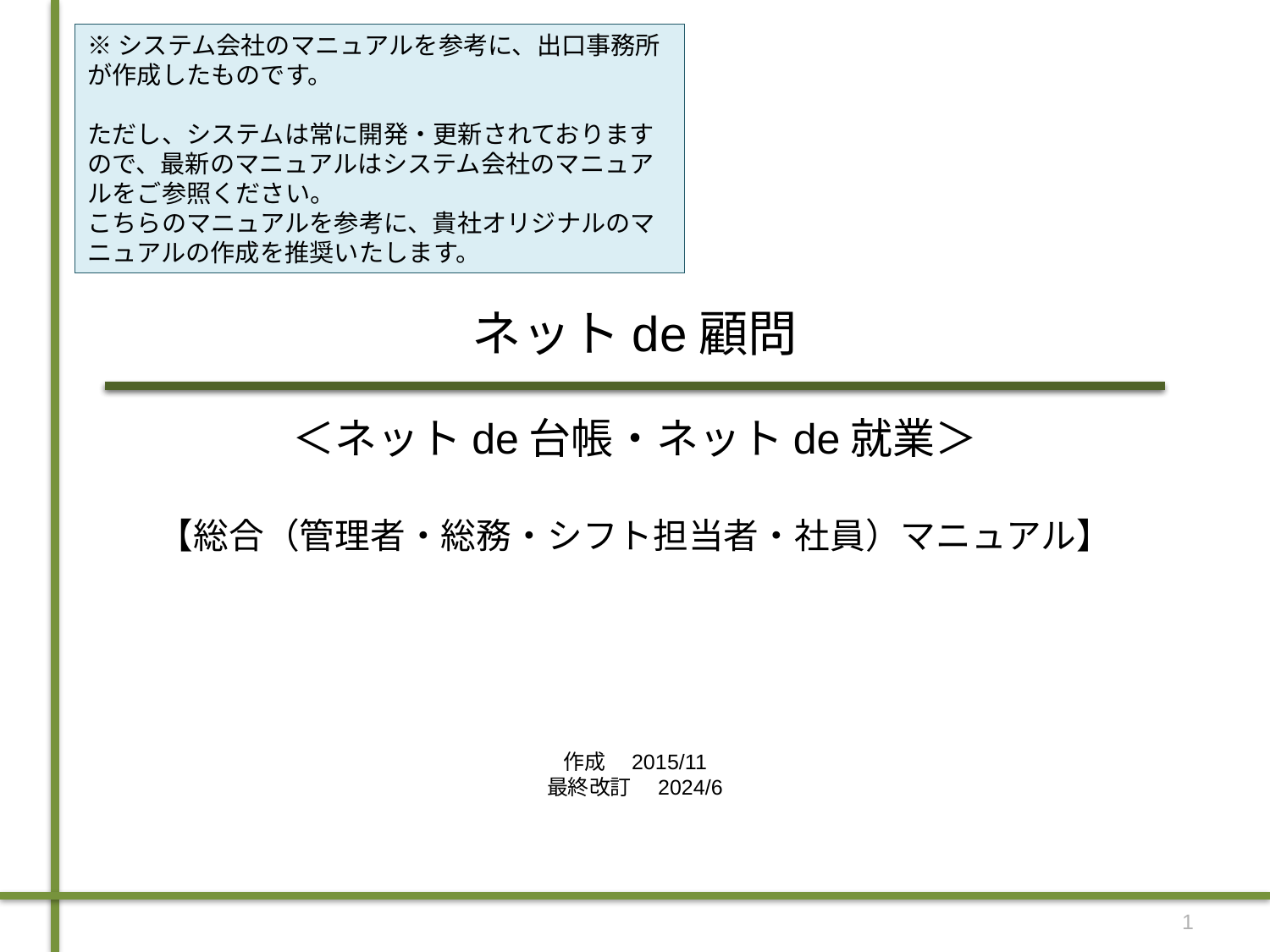

※システム会社のマニュアルを参考に、出口事務所が作成したものです。

ただし、システムは常に開発・更新されておりますので、最新のマニュアルはシステム会社のマニュアルをご参照ください。
こちらのマニュアルを参考に、貴社オリジナルのマニュアルの作成を推奨いたします。
# ネットde顧問 ＜ネットde台帳・ネットde就業＞ 【総合（管理者・総務・シフト担当者・社員）マニュアル】 作成　2015/11 最終改訂　2024/6
1